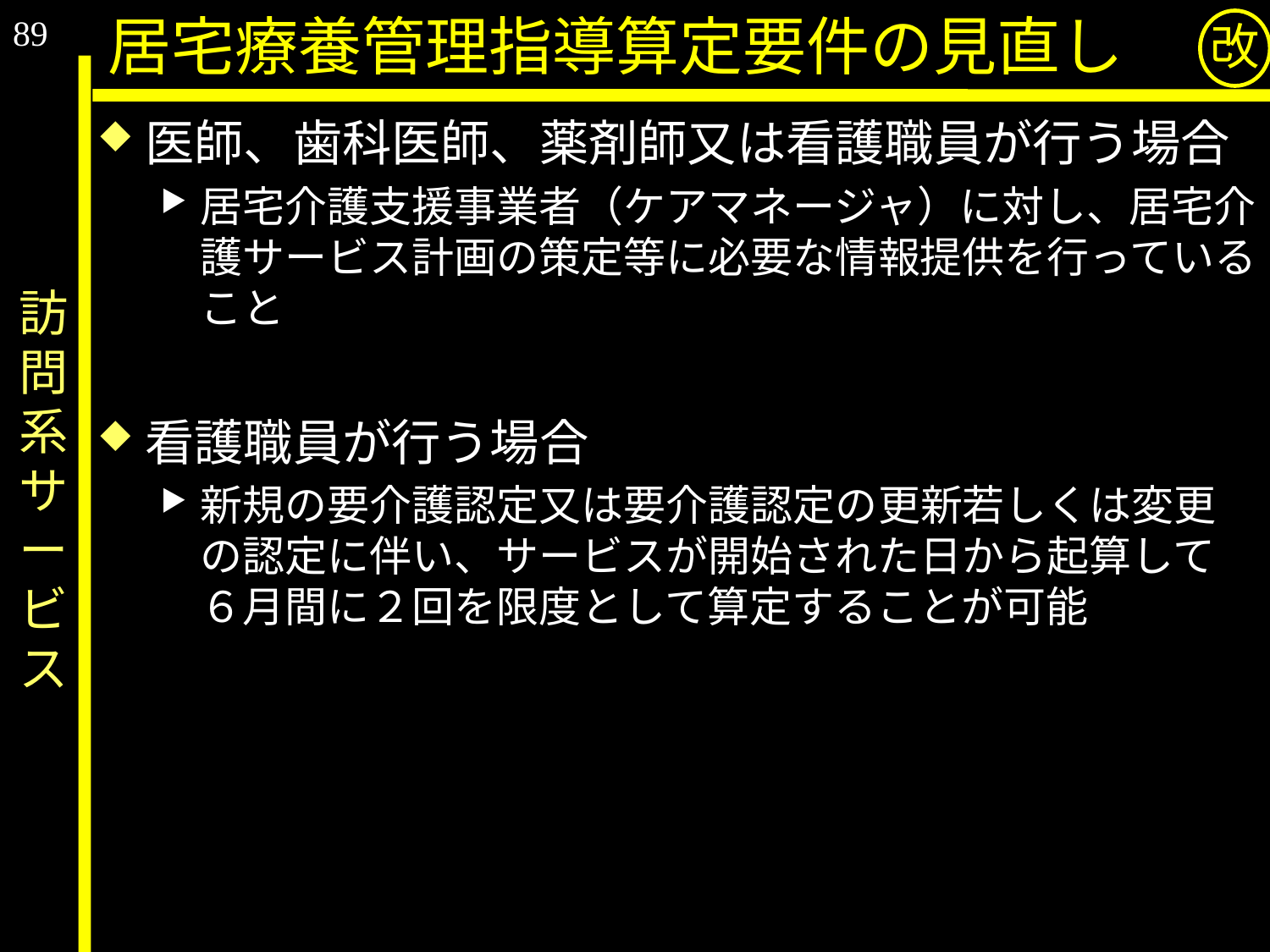

89
居宅療養管理指導算定要件の見直し
改

医師、歯科医師、薬剤師又は看護職員が行う場合
居宅介護支援事業者（ケアマネージャ）に対し、居宅介護サービス計画の策定等に必要な情報提供を行っていること

看護職員が行う場合
新規の要介護認定又は要介護認定の更新若しくは変更の認定に伴い、サービスが開始された日から起算して６月間に２回を限度として算定することが可能
訪問系サービス